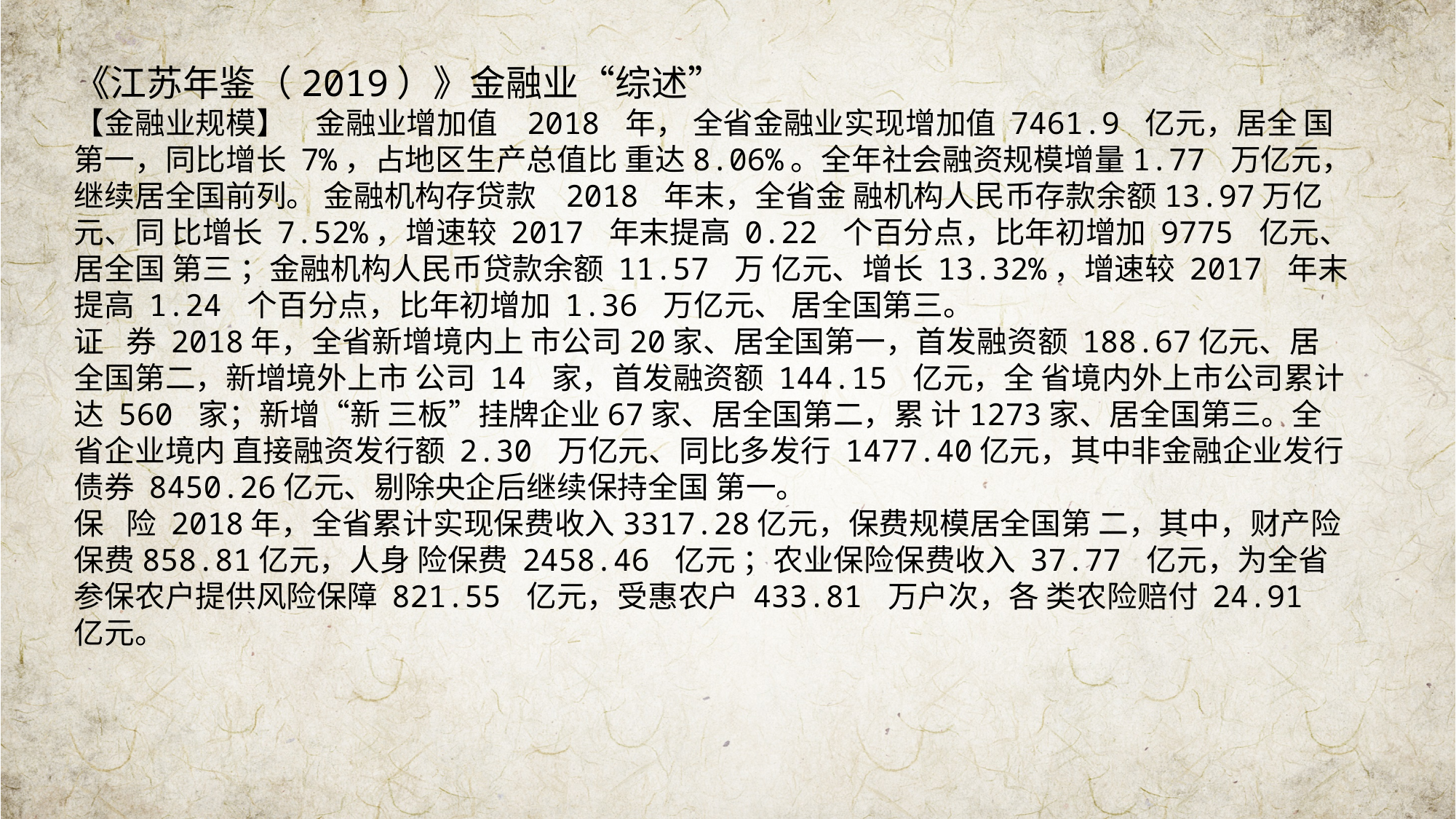

《江苏年鉴（2019）》金融业“综述”
【金融业规模】   金融业增加值  2018 年， 全省金融业实现增加值 7461.9 亿元，居全 国第一，同比增长 7%，占地区生产总值比 重达8.06%。全年社会融资规模增量1.77 万亿元，继续居全国前列。 金融机构存贷款  2018 年末，全省金 融机构人民币存款余额13.97万亿元、同 比增长 7.52%，增速较 2017 年末提高 0.22 个百分点，比年初增加 9775 亿元、居全国 第三 ；金融机构人民币贷款余额 11.57 万 亿元、增长 13.32%，增速较 2017 年末提高 1.24 个百分点，比年初增加 1.36 万亿元、 居全国第三。
证  券 2018年，全省新增境内上 市公司20家、居全国第一，首发融资额 188.67亿元、居全国第二，新增境外上市 公司 14 家，首发融资额 144.15 亿元，全 省境内外上市公司累计达 560 家；新增“新 三板”挂牌企业67家、居全国第二，累 计1273家、居全国第三。全省企业境内 直接融资发行额 2.30 万亿元、同比多发行 1477.40亿元，其中非金融企业发行债券 8450.26亿元、剔除央企后继续保持全国 第一。
保  险 2018年，全省累计实现保费收入3317.28亿元，保费规模居全国第 二，其中，财产险保费858.81亿元，人身 险保费 2458.46 亿元 ；农业保险保费收入 37.77 亿元，为全省参保农户提供风险保障 821.55 亿元，受惠农户 433.81 万户次，各 类农险赔付 24.91 亿元。